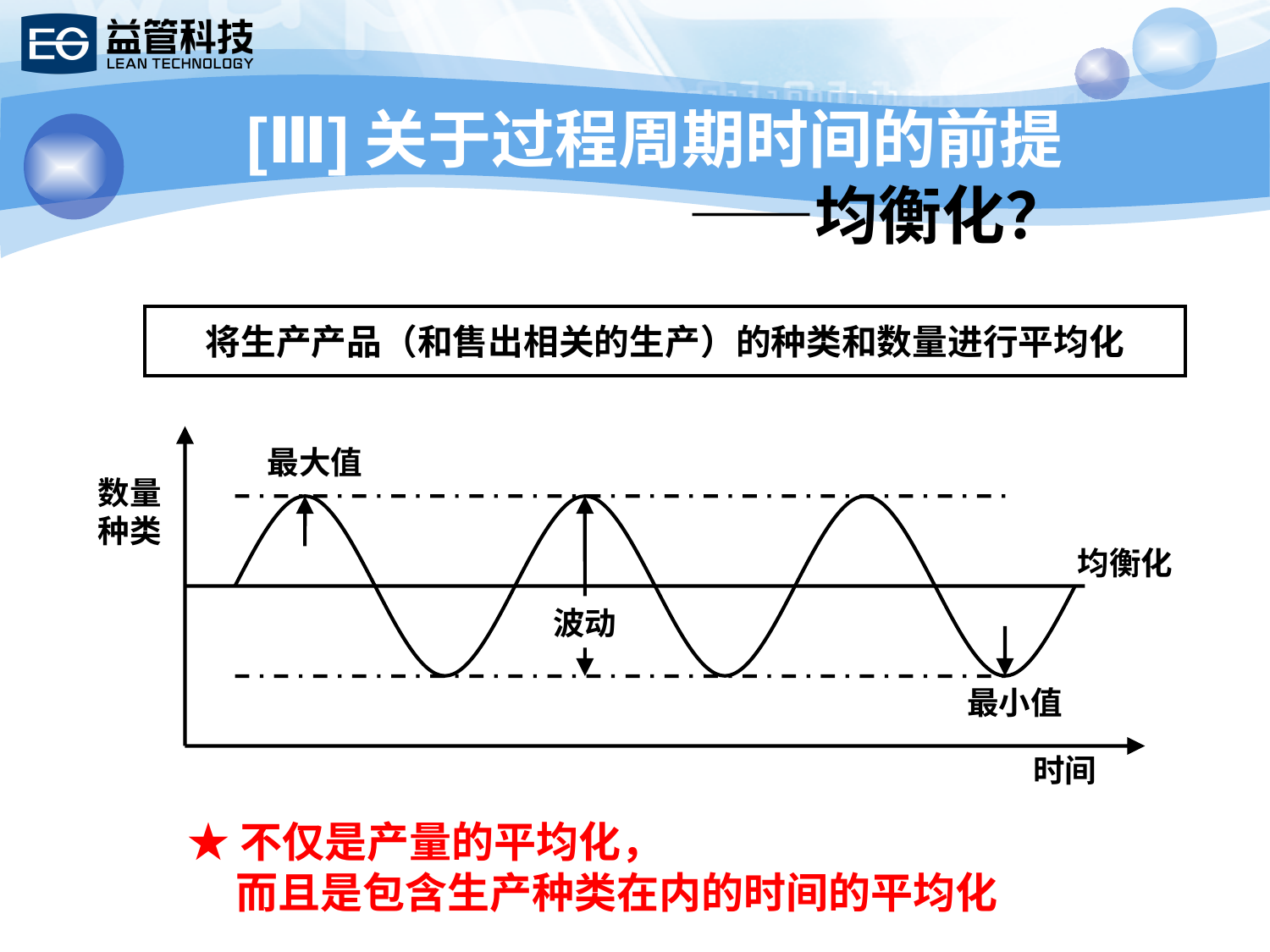

# [Ⅲ]关于过程周期时间的前提 ——均衡化？
将生产产品（和售出相关的生产）的种类和数量进行平均化

最大值
数量
种类

均衡化

波动

最小值
时间

★不仅是产量的平均化，
    而且是包含生产种类在内的时间的平均化